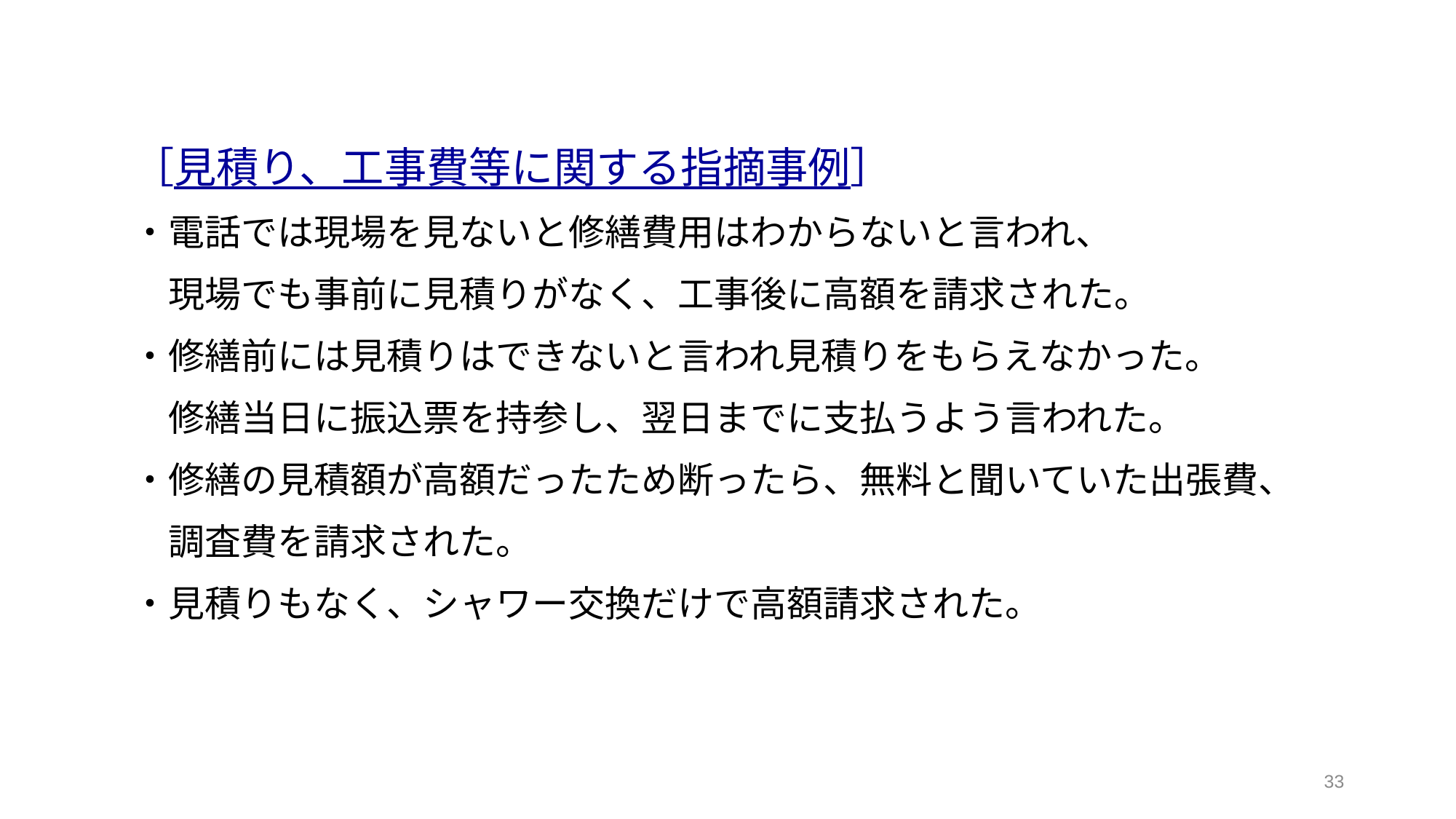

［見積り、工事費等に関する指摘事例］
・電話では現場を見ないと修繕費用はわからないと言われ、
　現場でも事前に見積りがなく、工事後に高額を請求された。
・修繕前には見積りはできないと言われ見積りをもらえなかった。
　修繕当日に振込票を持参し、翌日までに支払うよう言われた。
・修繕の見積額が高額だったため断ったら、無料と聞いていた出張費、
　調査費を請求された。
・見積りもなく、シャワー交換だけで高額請求された。
33